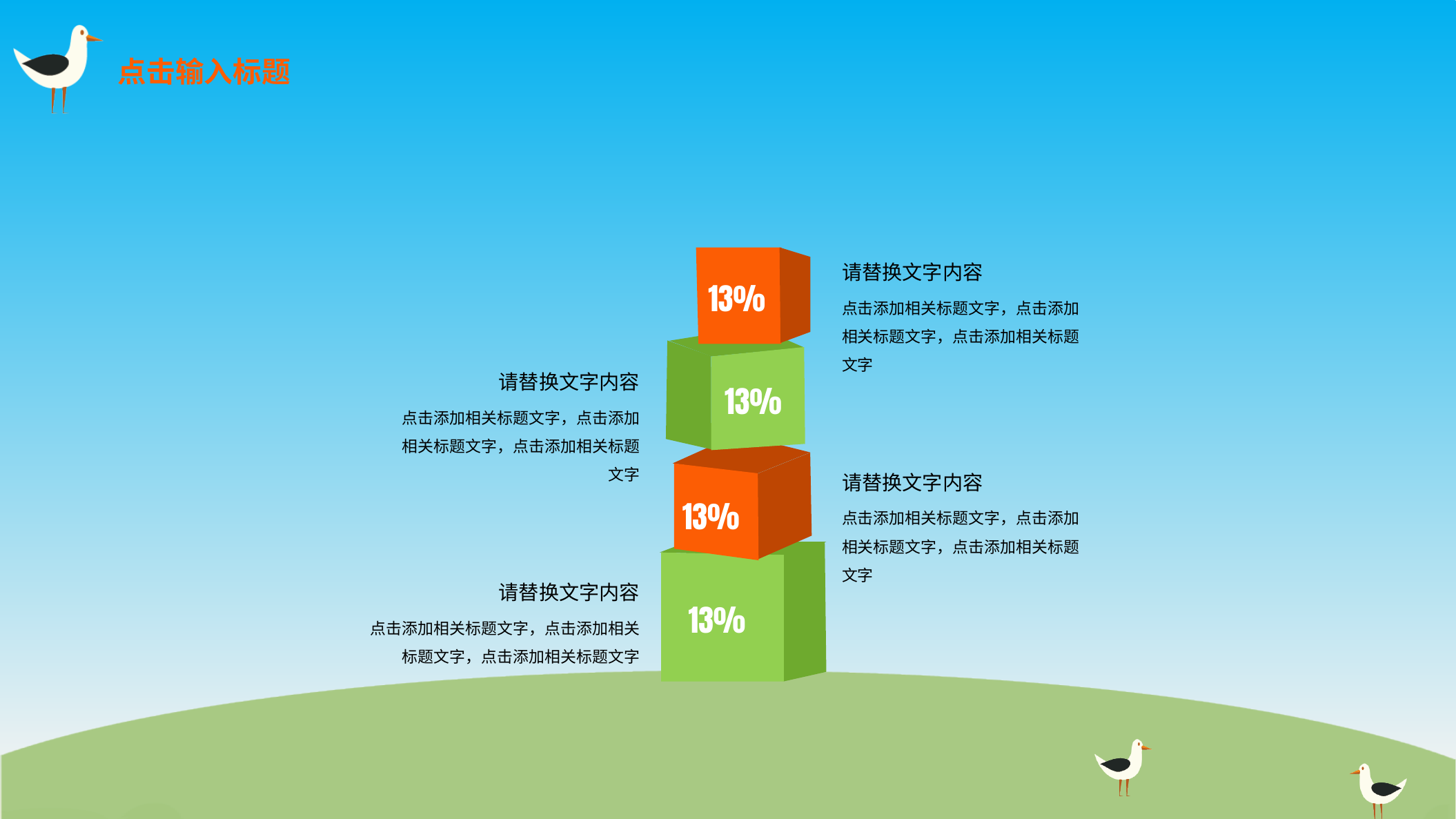

点击输入标题

13%

13%

13%

13%
请替换文字内容
点击添加相关标题文字，点击添加相关标题文字，点击添加相关标题文字
请替换文字内容
点击添加相关标题文字，点击添加相关标题文字，点击添加相关标题文字
请替换文字内容
点击添加相关标题文字，点击添加相关标题文字，点击添加相关标题文字
请替换文字内容
点击添加相关标题文字，点击添加相关标题文字，点击添加相关标题文字